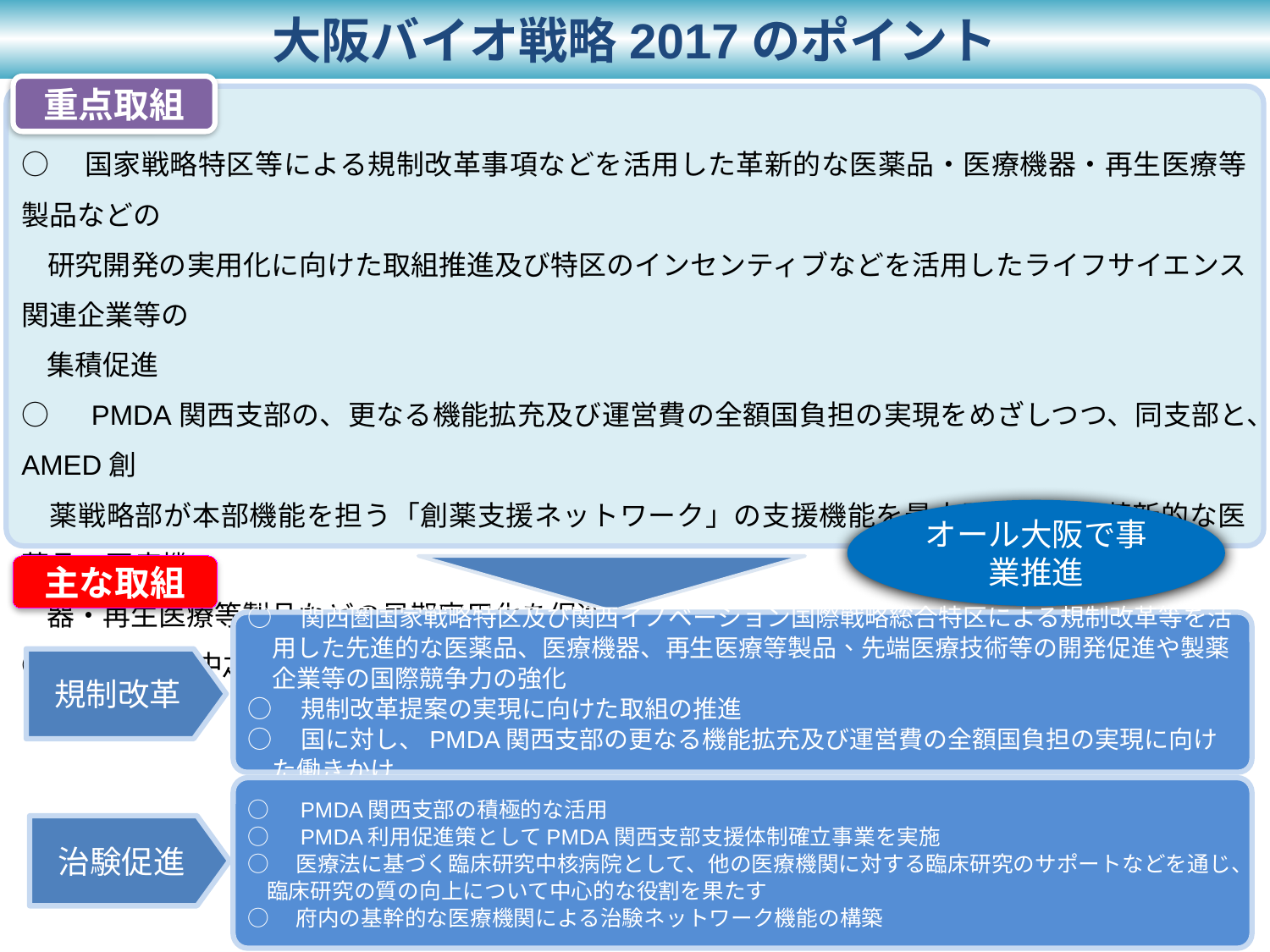

大阪バイオ戦略2017のポイント
重点取組

○　国家戦略特区等による規制改革事項などを活用した革新的な医薬品・医療機器・再生医療等製品などの
   研究開発の実用化に向けた取組推進及び特区のインセンティブなどを活用したライフサイエンス関連企業等の
   集積促進
○　PMDA関西支部の、更なる機能拡充及び運営費の全額国負担の実現をめざしつつ、同支部と、AMED創
   薬戦略部が本部機能を担う「創薬支援ネットワーク」の支援機能を最大限活用し、革新的な医薬品・医療機
   器・再生医療等製品などの早期実用化を促進
○　健都や、中之島における新たなライフサイエンス産業拠点の形成に向けた取組推進
オール大阪で事業推進
主な取組

○　関西圏国家戦略特区及び関西イノベーション国際戦略総合特区による規制改革等を活用した先進的な医薬品、医療機器、再生医療等製品、先端医療技術等の開発促進や製薬企業等の国際競争力の強化
○　規制改革提案の実現に向けた取組の推進
○　国に対し、PMDA関西支部の更なる機能拡充及び運営費の全額国負担の実現に向けた働きかけ
規制改革
○　PMDA関西支部の積極的な活用
○　PMDA利用促進策としてPMDA関西支部支援体制確立事業を実施
○　医療法に基づく臨床研究中核病院として、他の医療機関に対する臨床研究のサポートなどを通じ、
   臨床研究の質の向上について中心的な役割を果たす
○　府内の基幹的な医療機関による治験ネットワーク機能の構築
治験促進